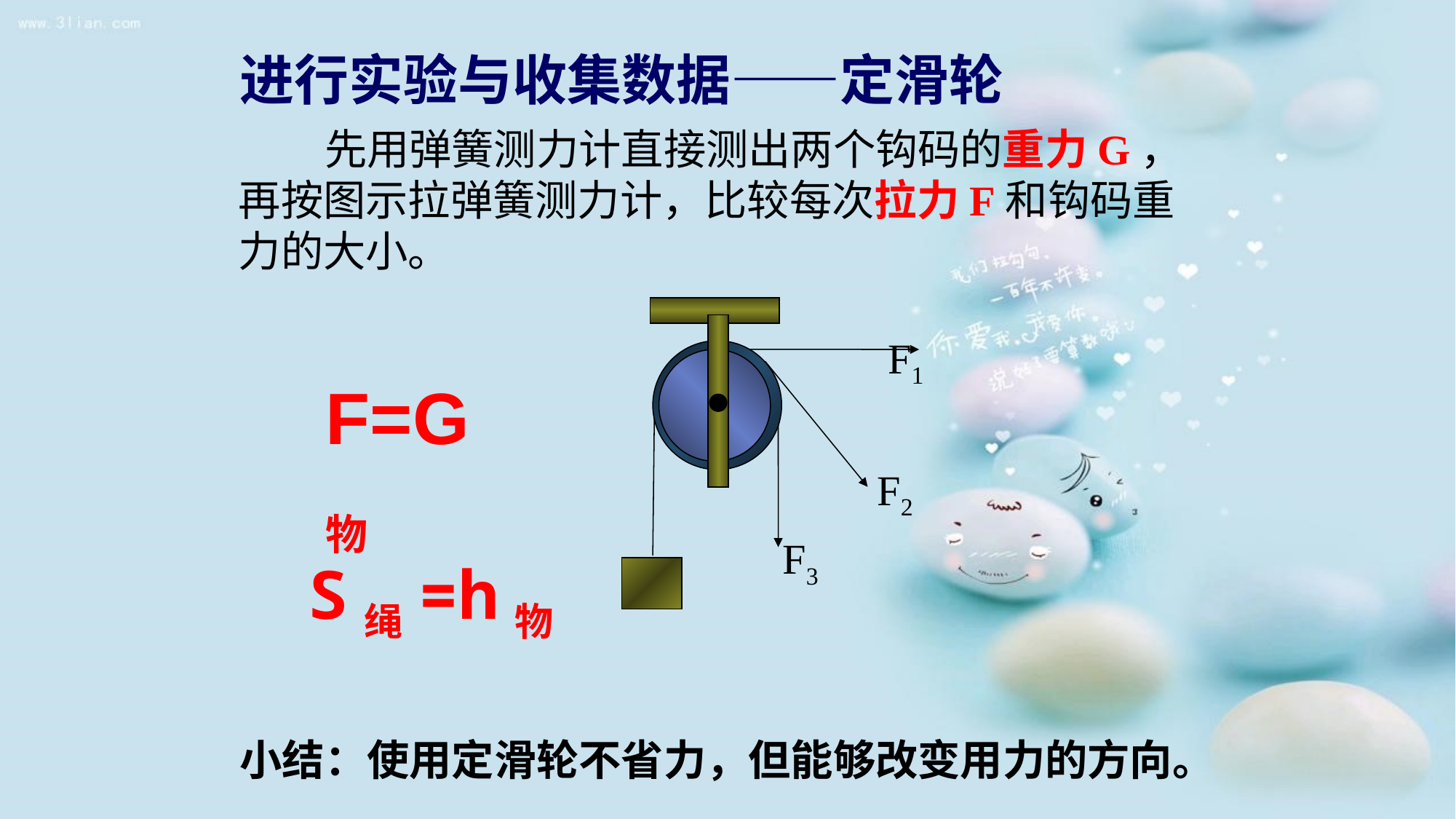

进行实验与收集数据——定滑轮
        先用弹簧测力计直接测出两个钩码的重力G，再按图示拉弹簧测力计，比较每次拉力F和钩码重力的大小。

F1

F=G物

F2
F3
S绳=h物

小结：使用定滑轮不省力，但能够改变用力的方向。